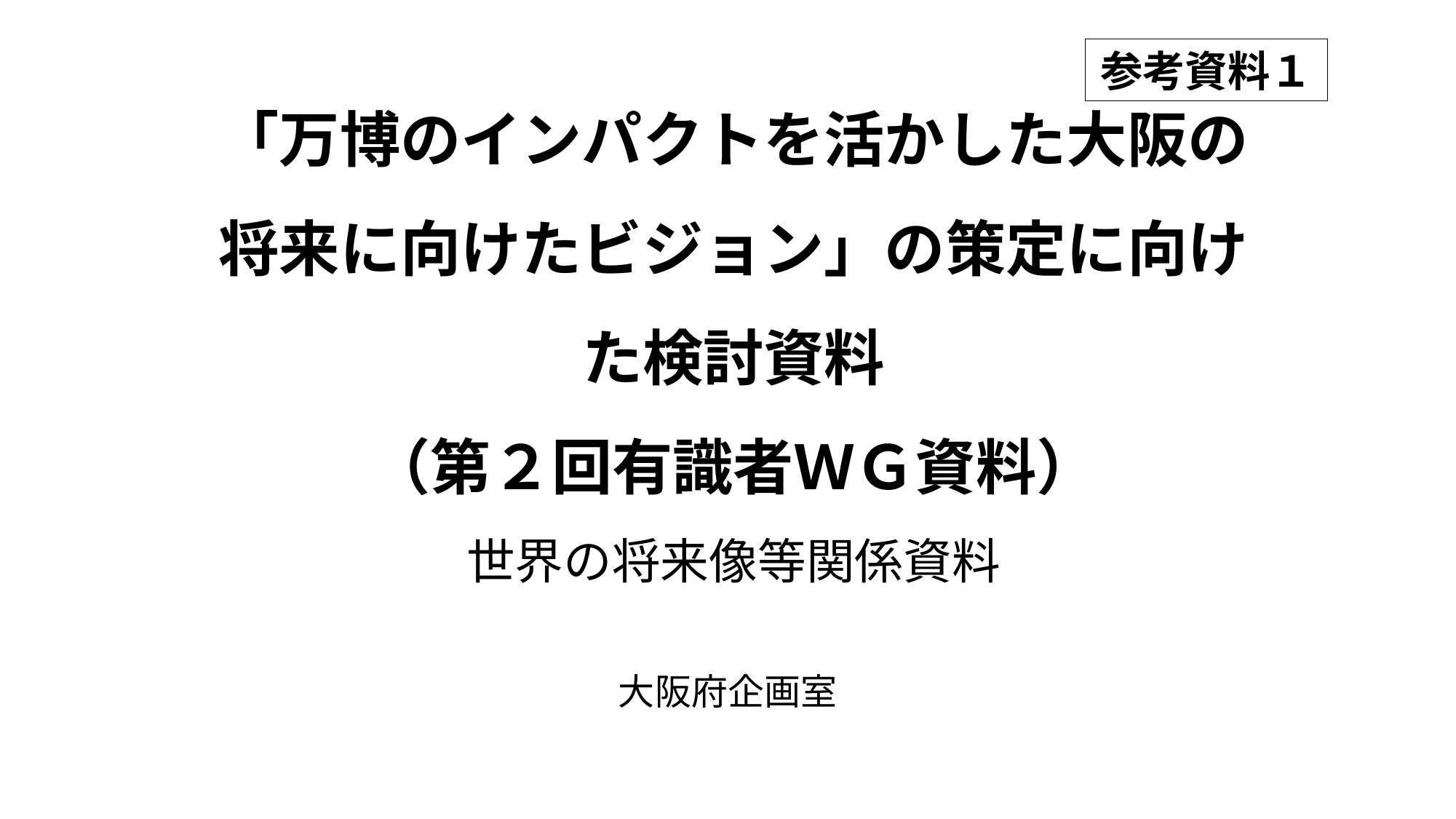

参考資料１
# 「万博のインパクトを活かした大阪の将来に向けたビジョン」の策定に向けた検討資料 （第２回有識者ＷＧ資料） 世界の将来像等関係資料

大阪府企画室